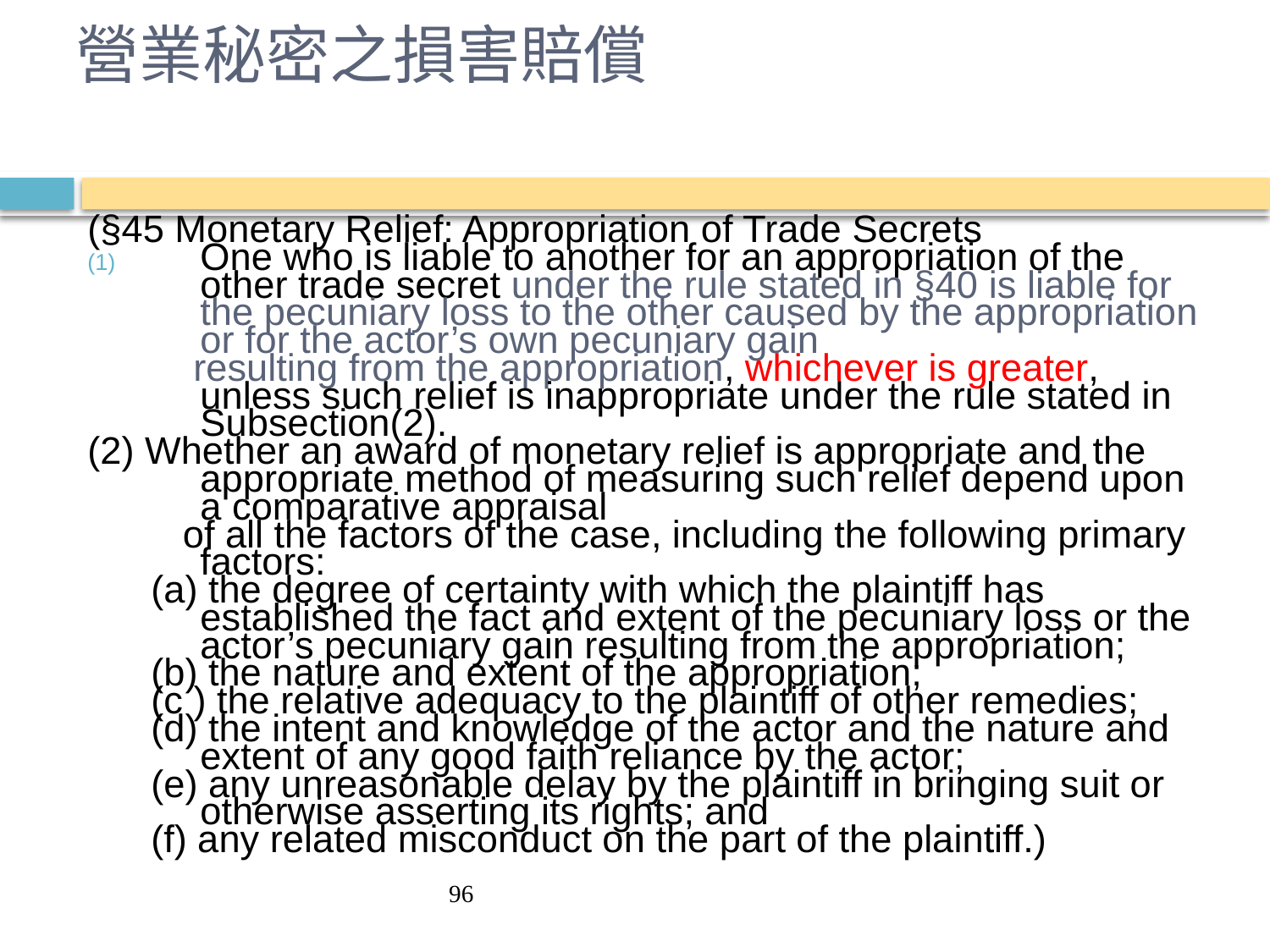

# 營業秘密之損害賠償
(§45 Monetary Relief: Appropriation of Trade Secrets
One who is liable to another for an appropriation of the other trade secret under the rule stated in §40 is liable for the pecuniary loss to the other caused by the appropriation or for the actor’s own pecuniary gain
          resulting from the appropriation, whichever is greater, unless such relief is inappropriate under the rule stated in Subsection(2).
(2) Whether an award of monetary relief is appropriate and the appropriate method of measuring such relief depend upon a comparative appraisal
         of all the factors of the case, including the following primary factors:
      (a) the degree of certainty with which the plaintiff has established the fact and extent of the pecuniary loss or the actor’s pecuniary gain resulting from the appropriation;
      (b) the nature and extent of the appropriation;
      (c ) the relative adequacy to the plaintiff of other remedies;
      (d) the intent and knowledge of the actor and the nature and extent of any good faith reliance by the actor;
      (e) any unreasonable delay by the plaintiff in bringing suit or otherwise asserting its rights; and
      (f) any related misconduct on the part of the plaintiff.)

96